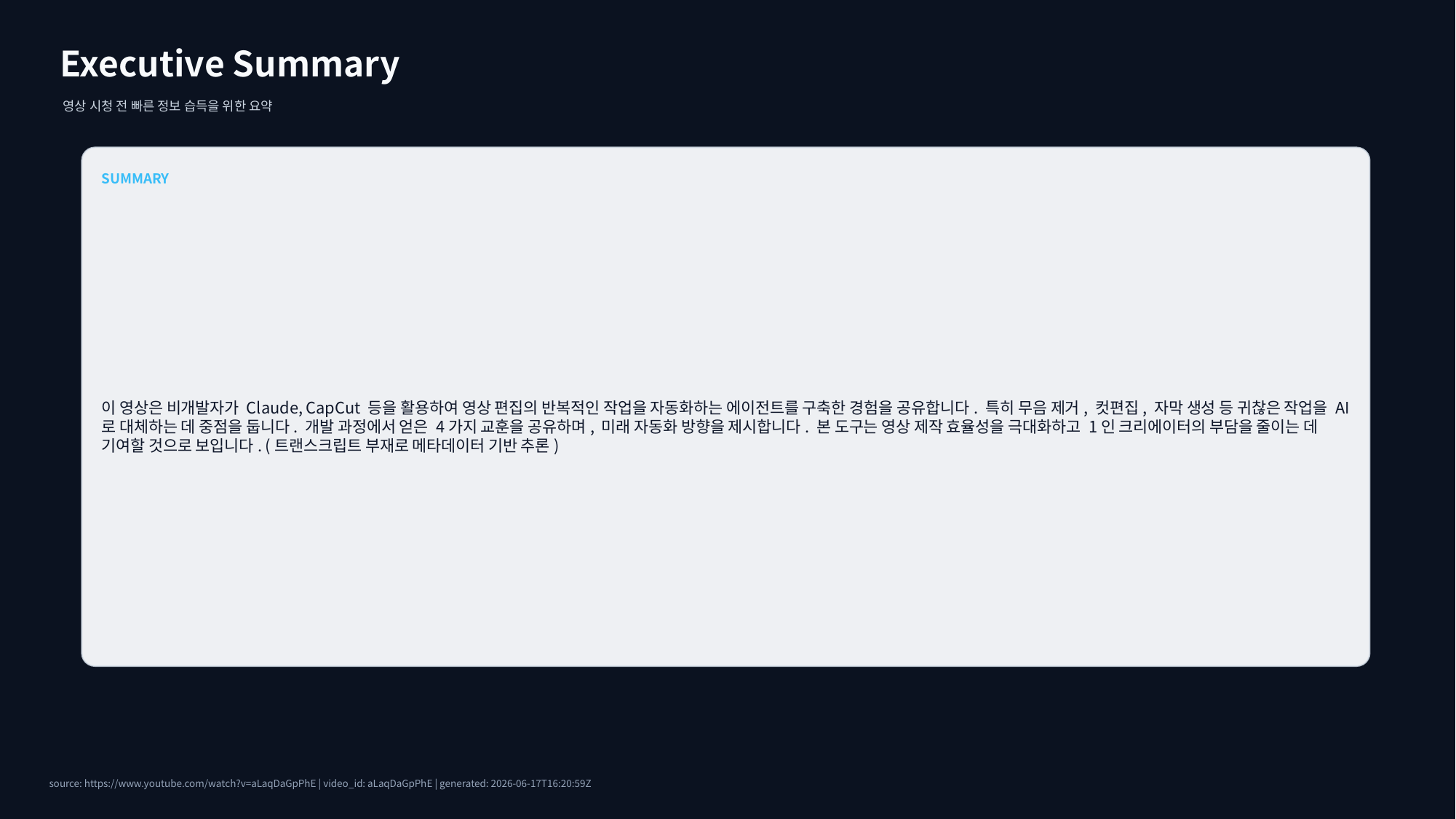

Executive Summary
영상 시청 전 빠른 정보 습득을 위한 요약

SUMMARY
이 영상은 비개발자가 Claude, CapCut 등을 활용하여 영상 편집의 반복적인 작업을 자동화하는 에이전트를 구축한 경험을 공유합니다. 특히 무음 제거, 컷편집, 자막 생성 등 귀찮은 작업을 AI로 대체하는 데 중점을 둡니다. 개발 과정에서 얻은 4가지 교훈을 공유하며, 미래 자동화 방향을 제시합니다. 본 도구는 영상 제작 효율성을 극대화하고 1인 크리에이터의 부담을 줄이는 데 기여할 것으로 보입니다. (트랜스크립트 부재로 메타데이터 기반 추론)
source: https://www.youtube.com/watch?v=aLaqDaGpPhE | video_id: aLaqDaGpPhE | generated: 2026-06-17T16:20:59Z